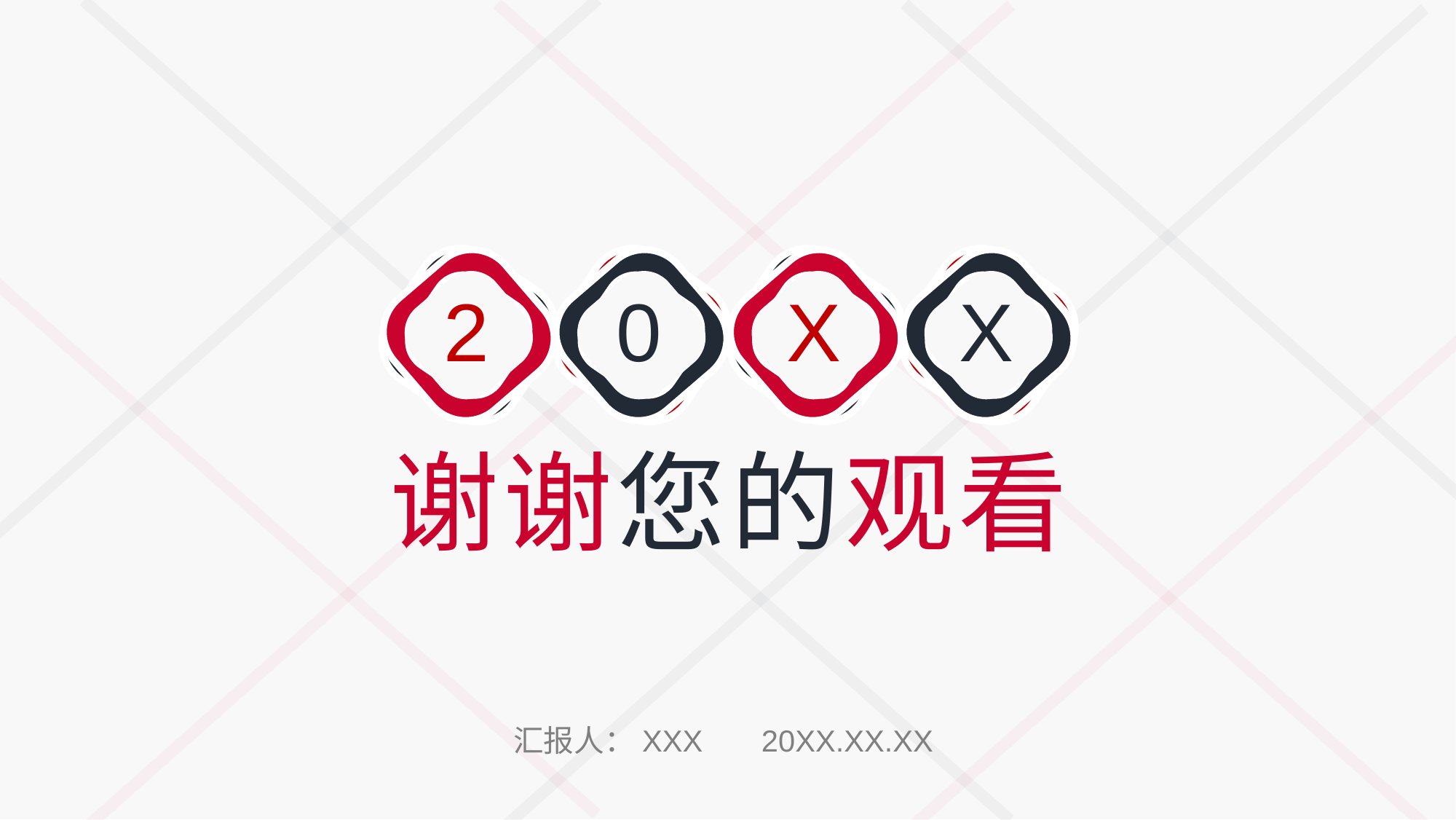

2

0

X

X

谢谢您的观看
汇报人：XXX       20XX.XX.XX